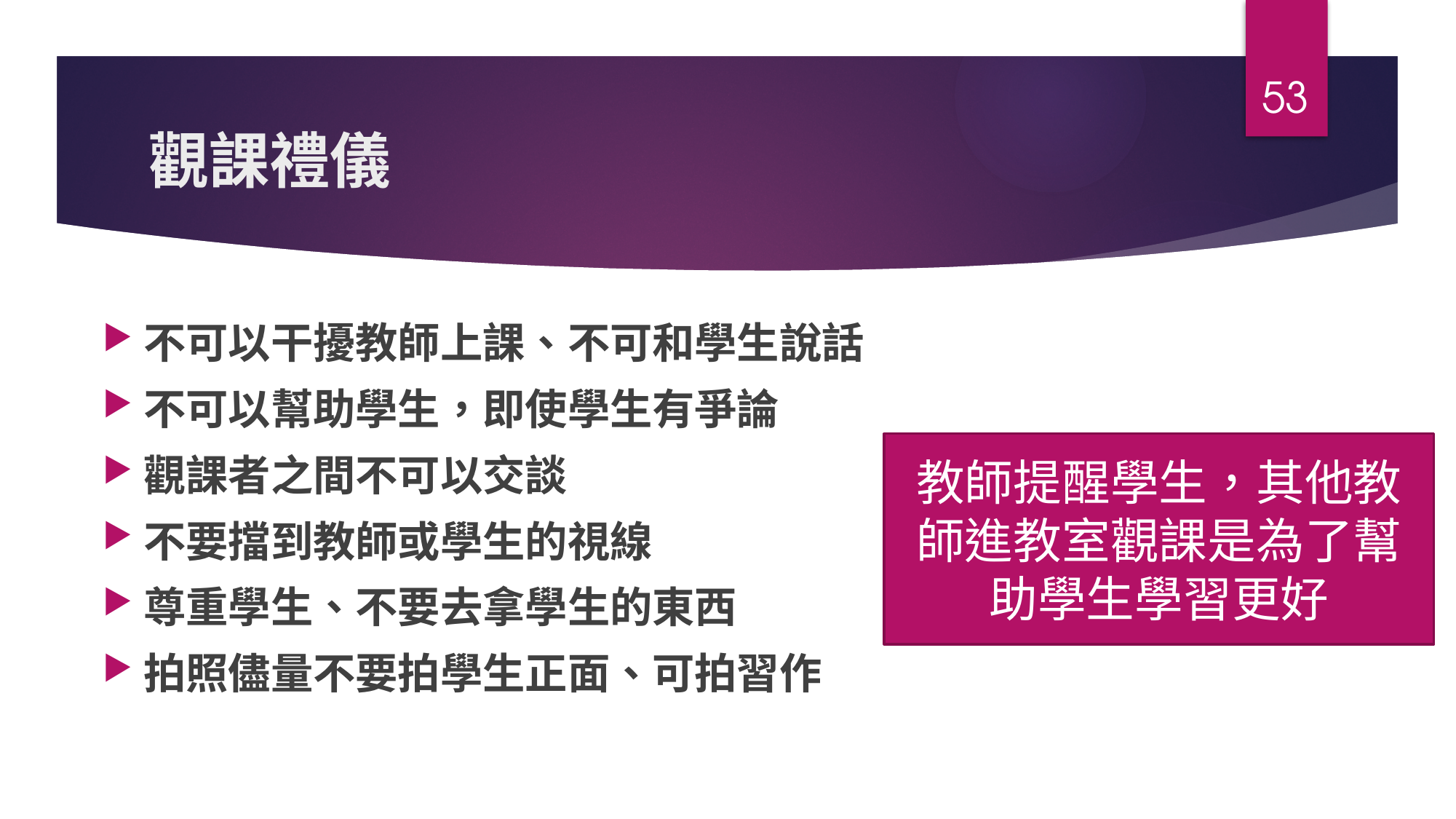

53
# 觀課禮儀
不可以干擾教師上課、不可和學生說話
不可以幫助學生，即使學生有爭論
觀課者之間不可以交談
不要擋到教師或學生的視線
尊重學生、不要去拿學生的東西
拍照儘量不要拍學生正面、可拍習作
教師提醒學生，其他教師進教室觀課是為了幫助學生學習更好